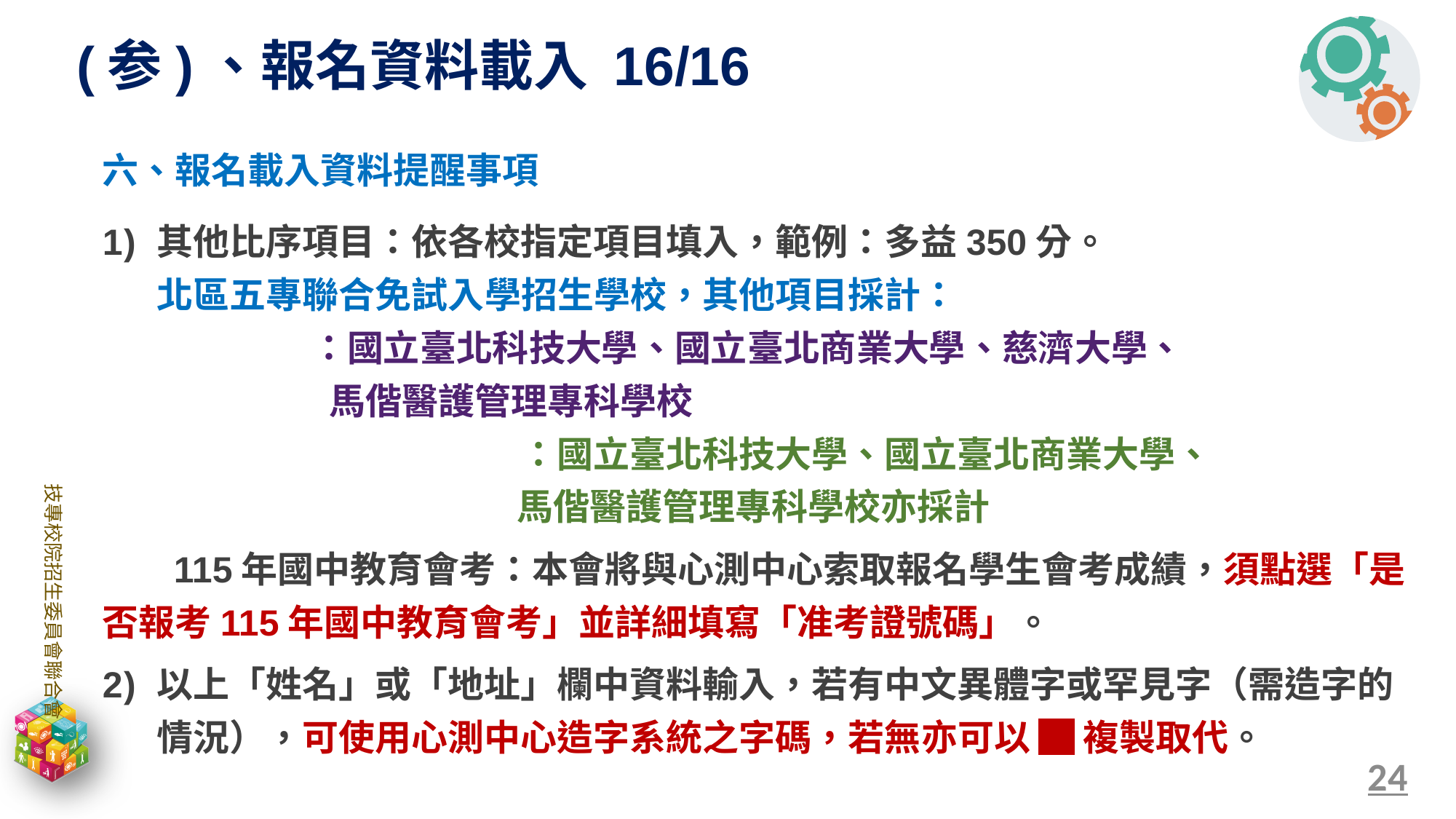

(参)、報名資料載入 16/16
六、報名載入資料提醒事項
其他比序項目：依各校指定項目填入，範例：多益350分。
北區五專聯合免試入學招生學校，其他項目採計：
 全民英檢：國立臺北科技大學、國立臺北商業大學、慈濟大學、
                     馬偕醫護管理專科學校
雅思、托福或多益測驗：國立臺北科技大學、國立臺北商業大學、
                                            馬偕醫護管理專科學校亦採計
       115年國中教育會考：本會將與心測中心索取報名學生會考成績，須點選「是否報考115年國中教育會考」並詳細填寫「准考證號碼」。
以上「姓名」或「地址」欄中資料輸入，若有中文異體字或罕見字（需造字的情況），可使用心測中心造字系統之字碼，若無亦可以 █ 複製取代。
24